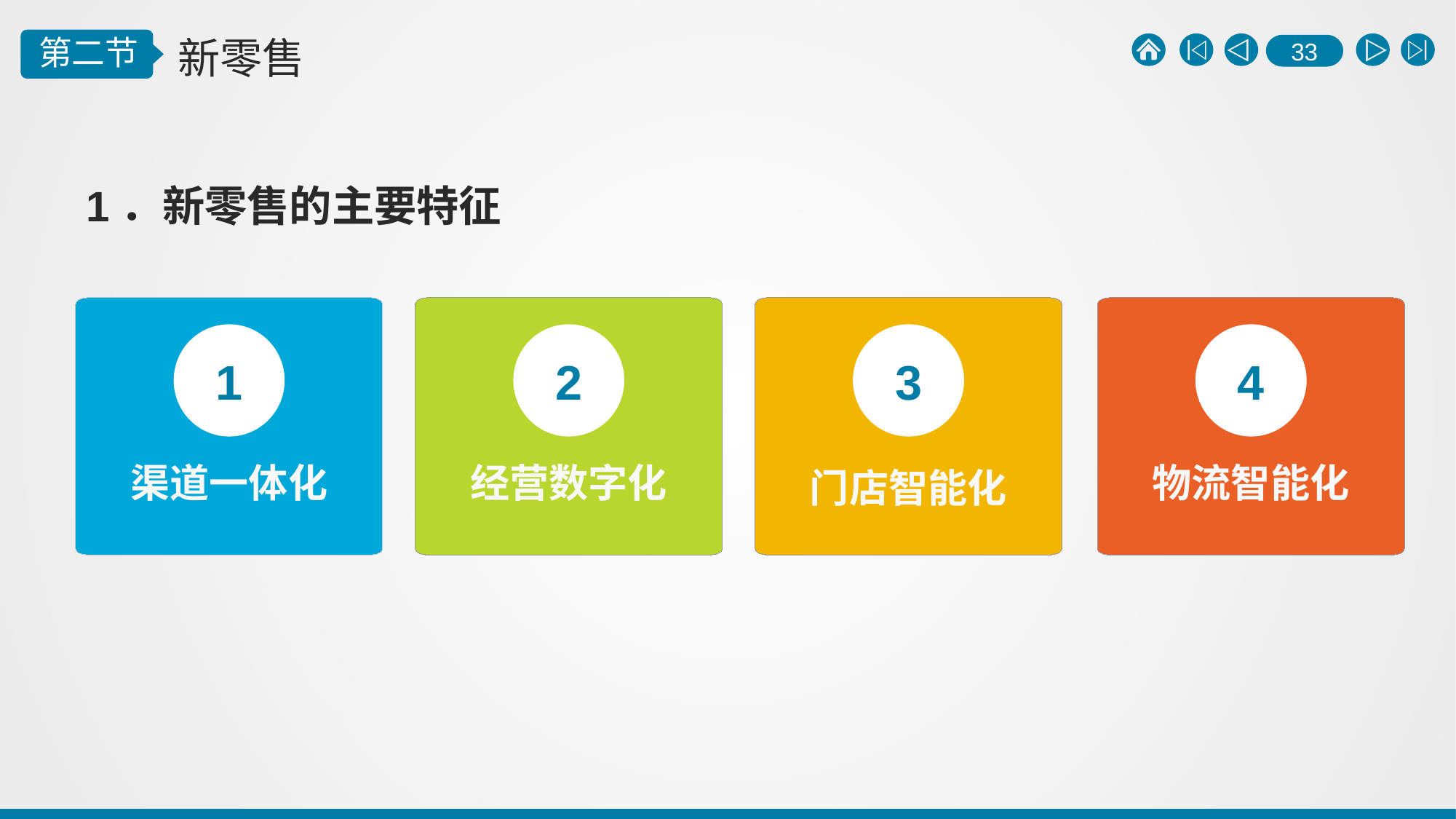

1．新零售的主要特征

1
渠道一体化

2
经营数字化

3
门店智能化

4
物流智能化